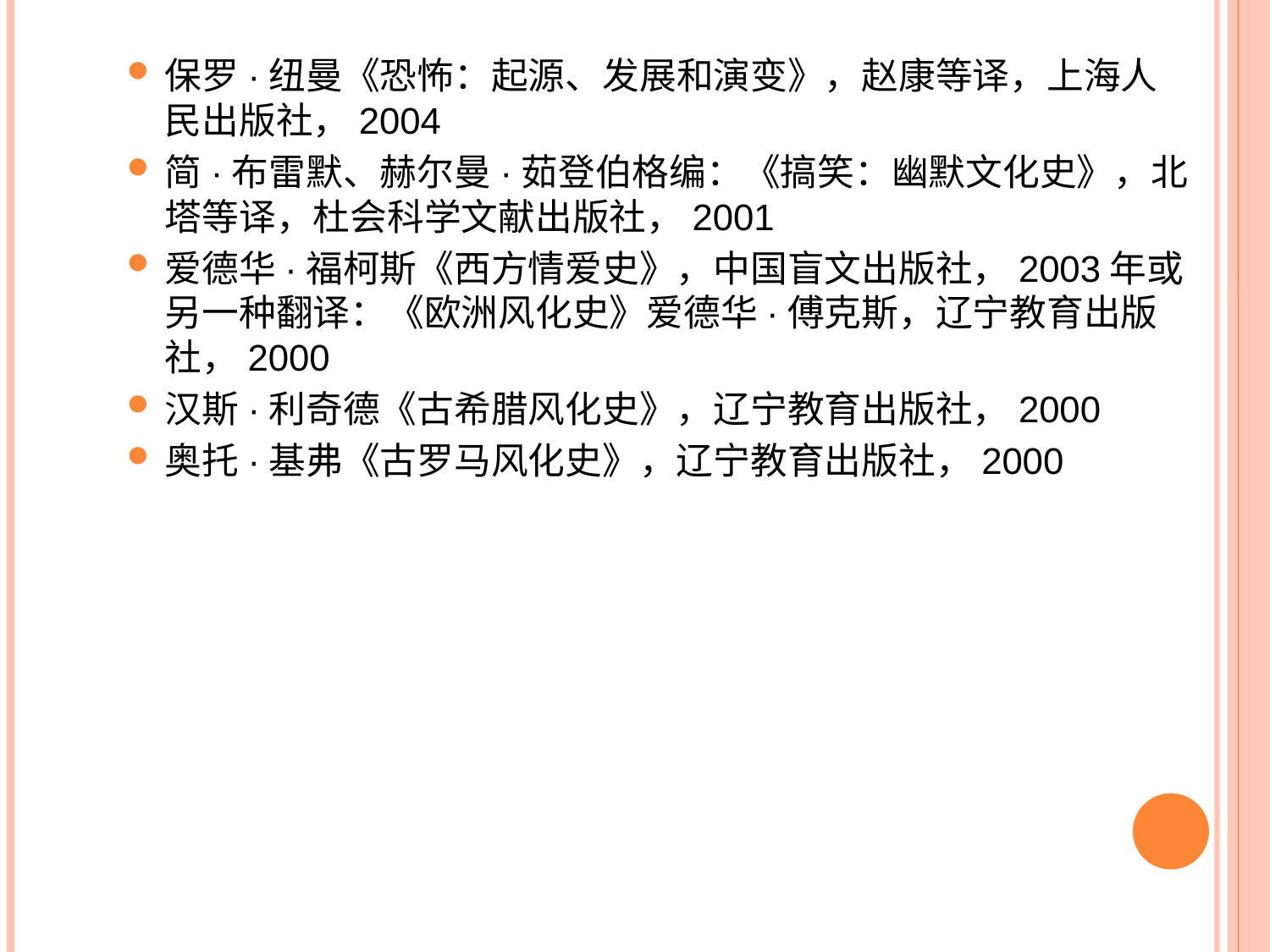

保罗·纽曼《恐怖：起源、发展和演变》，赵康等译，上海人民出版社，2004
简·布雷默、赫尔曼·茹登伯格编：《搞笑：幽默文化史》，北塔等译，杜会科学文献出版社，2001
爱德华·福柯斯《西方情爱史》，中国盲文出版社，2003年或另一种翻译：《欧洲风化史》爱德华·傅克斯，辽宁教育出版社，2000
汉斯·利奇德《古希腊风化史》，辽宁教育出版社，2000
奥托·基弗《古罗马风化史》，辽宁教育出版社，2000